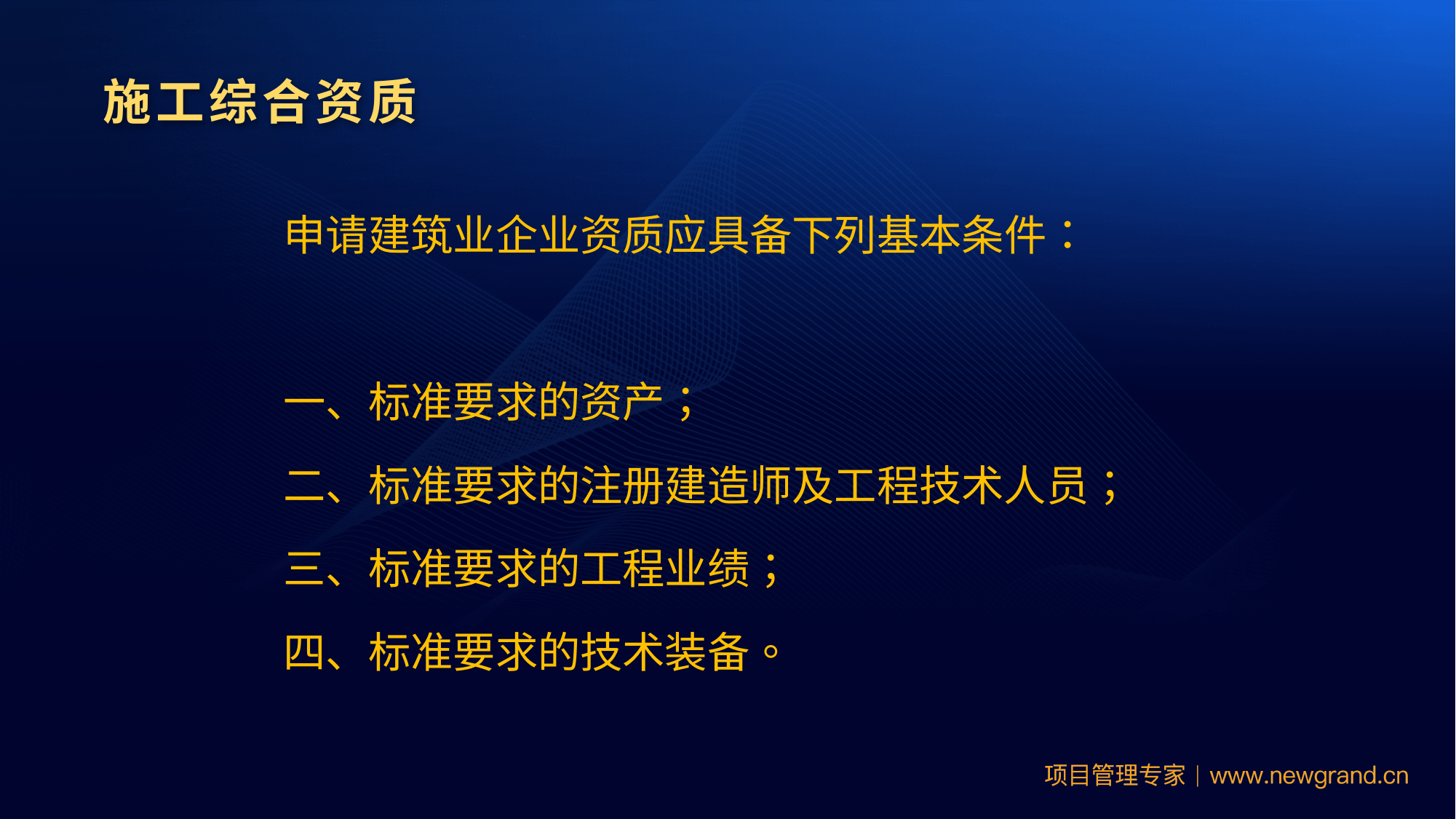

施工综合资质
申请建筑业企业资质应具备下列基本条件：

一、标准要求的资产；
二、标准要求的注册建造师及工程技术人员；
三、标准要求的工程业绩；
四、标准要求的技术装备。